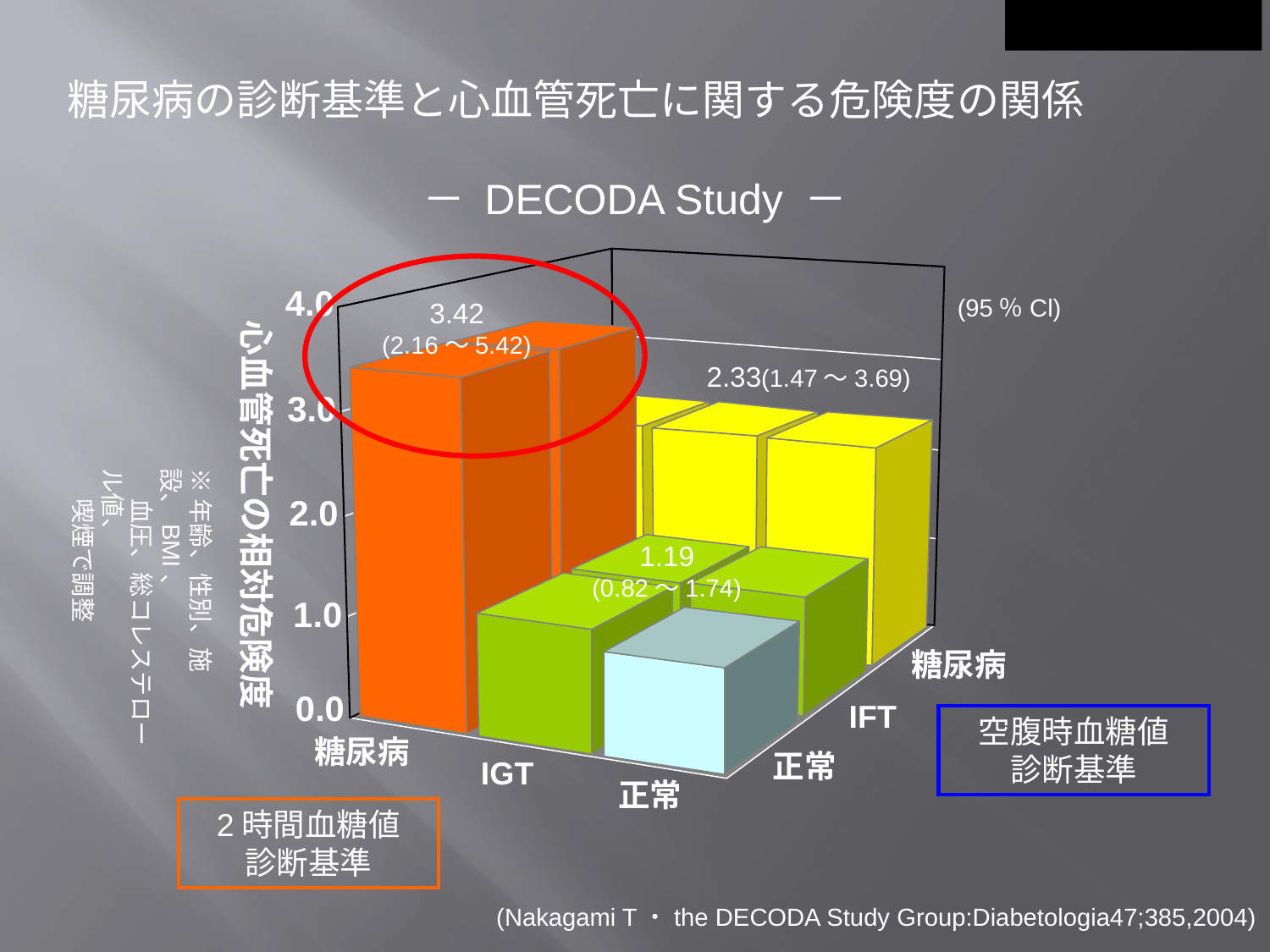

糖尿病の診断基準と心血管死亡に関する危険度の関係
－ DECODA Study －

4.0
心血管死亡の相対危険度
(95％Cl)
3.42
(2.16～5.42)
2.33(1.47～3.69)
3.0
※年齢、性別、施設、BMI、　
　 血圧、総コレステロール値、
　 喫煙で調整
2.0
1.19
(0.82～1.74)
1.0
糖尿病
0.0
IFT
空腹時血糖値
診断基準
糖尿病
正常
IGT
正常
2時間血糖値
診断基準
(Nakagami T・the DECODA Study Group:Diabetologia47;385,2004)